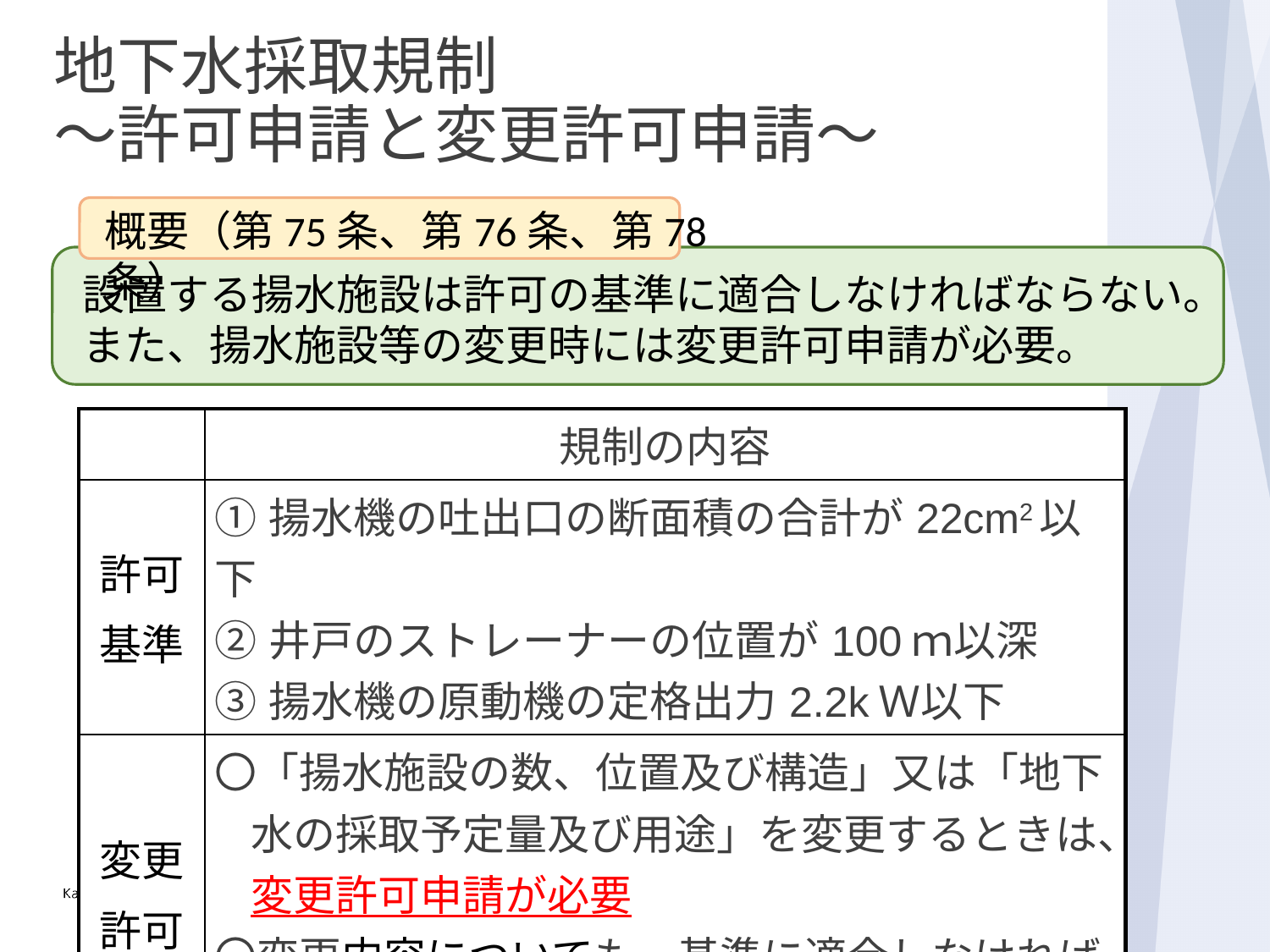

# 地下水採取規制 ～許可申請と変更許可申請～

概要（第75条、第76条、第78条）

設置する揚水施設は許可の基準に適合しなければならない。また、揚水施設等の変更時には変更許可申請が必要。
|  | 規制の内容 |
| --- | --- |
| 許可 基準 | ①揚水機の吐出口の断面積の合計が22cm2以下 ②井戸のストレーナーの位置が100ｍ以深 ③揚水機の原動機の定格出力2.2kＷ以下 |
| 変更 許可 | 〇「揚水施設の数、位置及び構造」又は「地下水の採取予定量及び用途」を変更するときは、変更許可申請が必要 〇変更内容についても、基準に適合しなければならない。 |